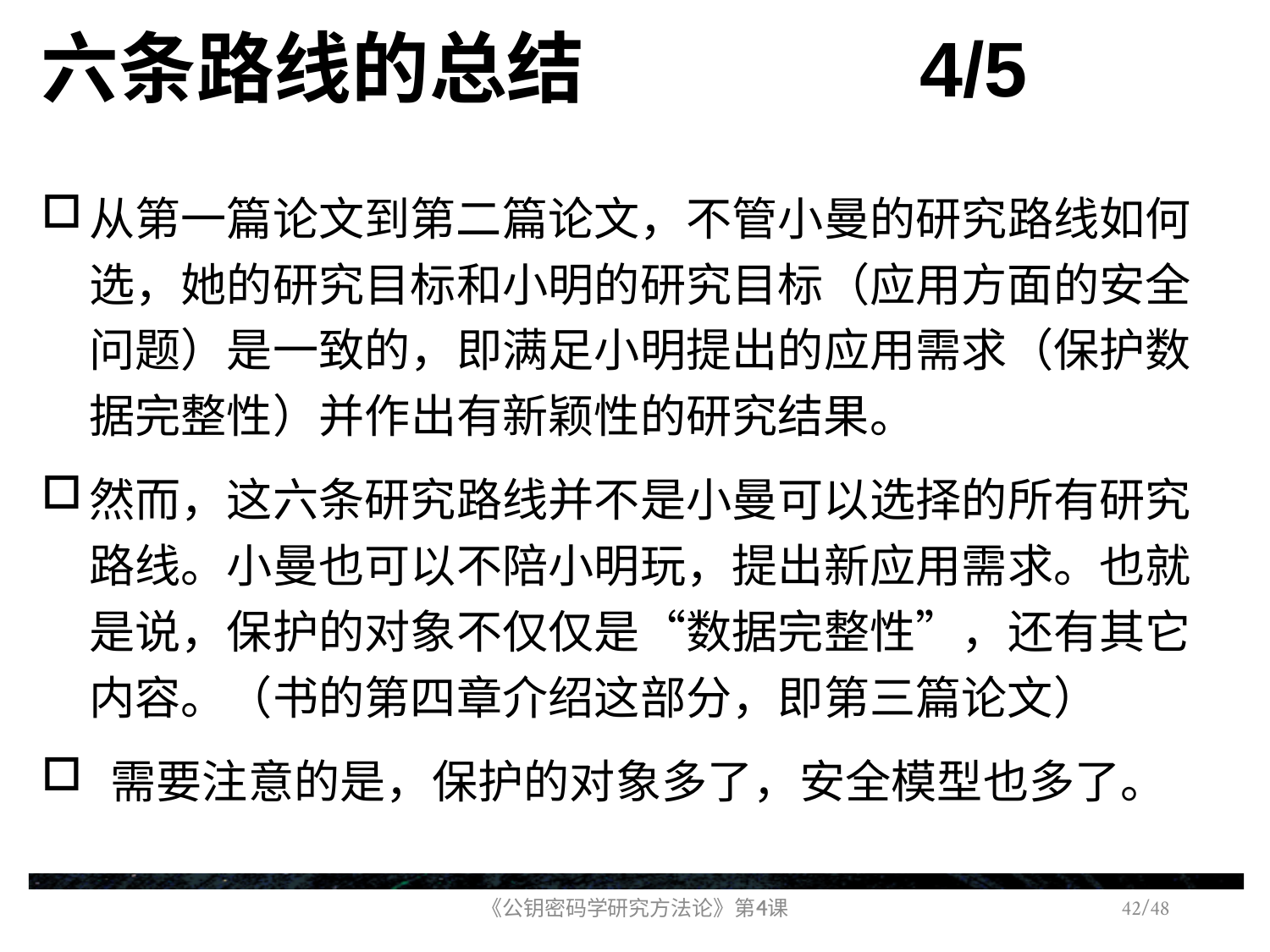

# 六条路线的总结                  4/5
从第一篇论文到第二篇论文，不管小曼的研究路线如何选，她的研究目标和小明的研究目标（应用方面的安全问题）是一致的，即满足小明提出的应用需求（保护数据完整性）并作出有新颖性的研究结果。
然而，这六条研究路线并不是小曼可以选择的所有研究路线。小曼也可以不陪小明玩，提出新应用需求。也就是说，保护的对象不仅仅是“数据完整性”，还有其它内容。（书的第四章介绍这部分，即第三篇论文）
 需要注意的是，保护的对象多了，安全模型也多了。
《公钥密码学研究方法论》第4课
42/48